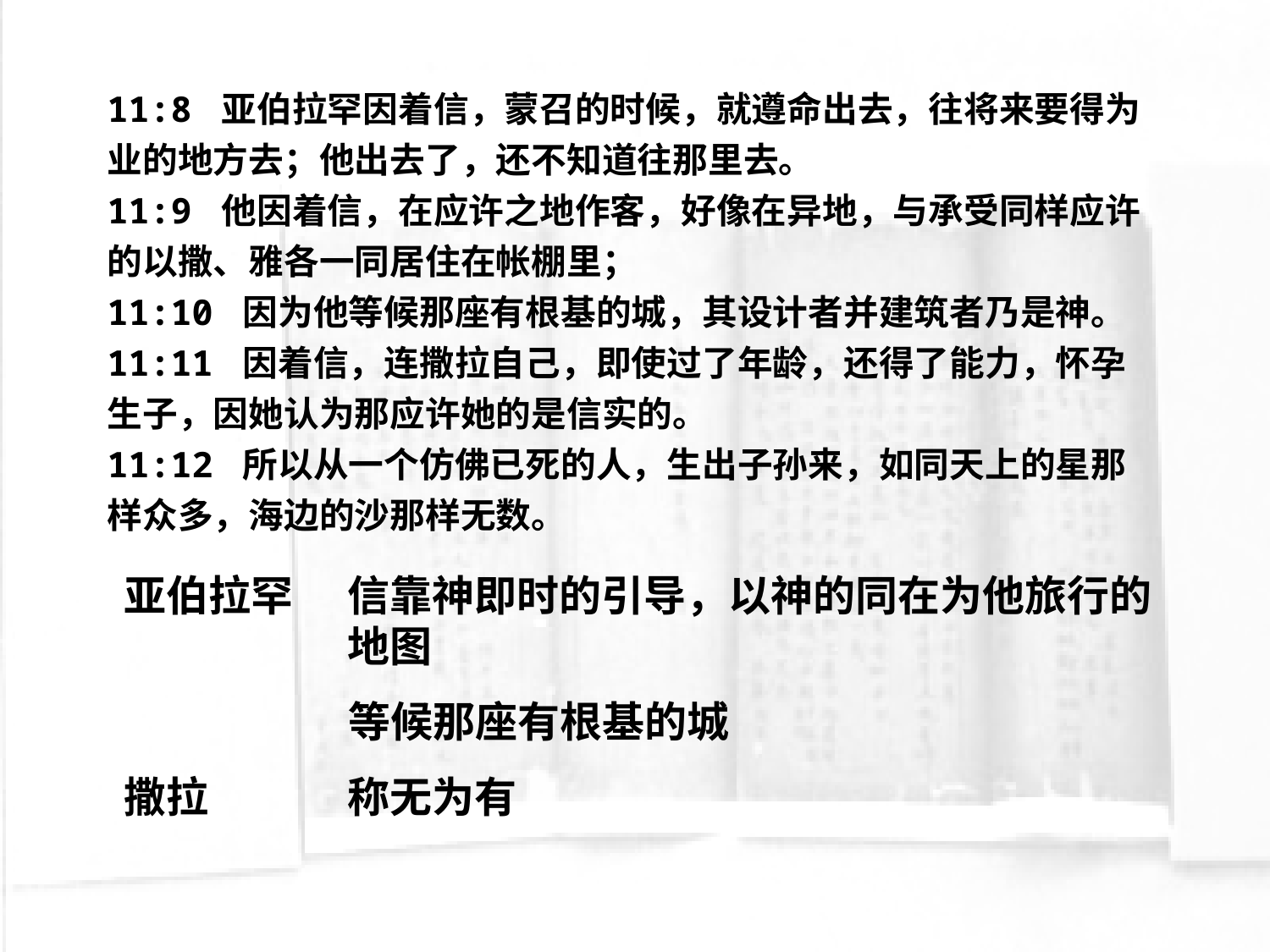

11:8 亚伯拉罕因着信，蒙召的时候，就遵命出去，往将来要得为业的地方去；他出去了，还不知道往那里去。
11:9 他因着信，在应许之地作客，好像在异地，与承受同样应许的以撒、雅各一同居住在帐棚里；
11:10 因为他等候那座有根基的城，其设计者并建筑者乃是神。
11:11 因着信，连撒拉自己，即使过了年龄，还得了能力，怀孕生子，因她认为那应许她的是信实的。
11:12 所以从一个仿佛已死的人，生出子孙来，如同天上的星那样众多，海边的沙那样无数。
亚伯拉罕
信靠神即时的引导，以神的同在为他旅行的地图
等候那座有根基的城
撒拉
称无为有